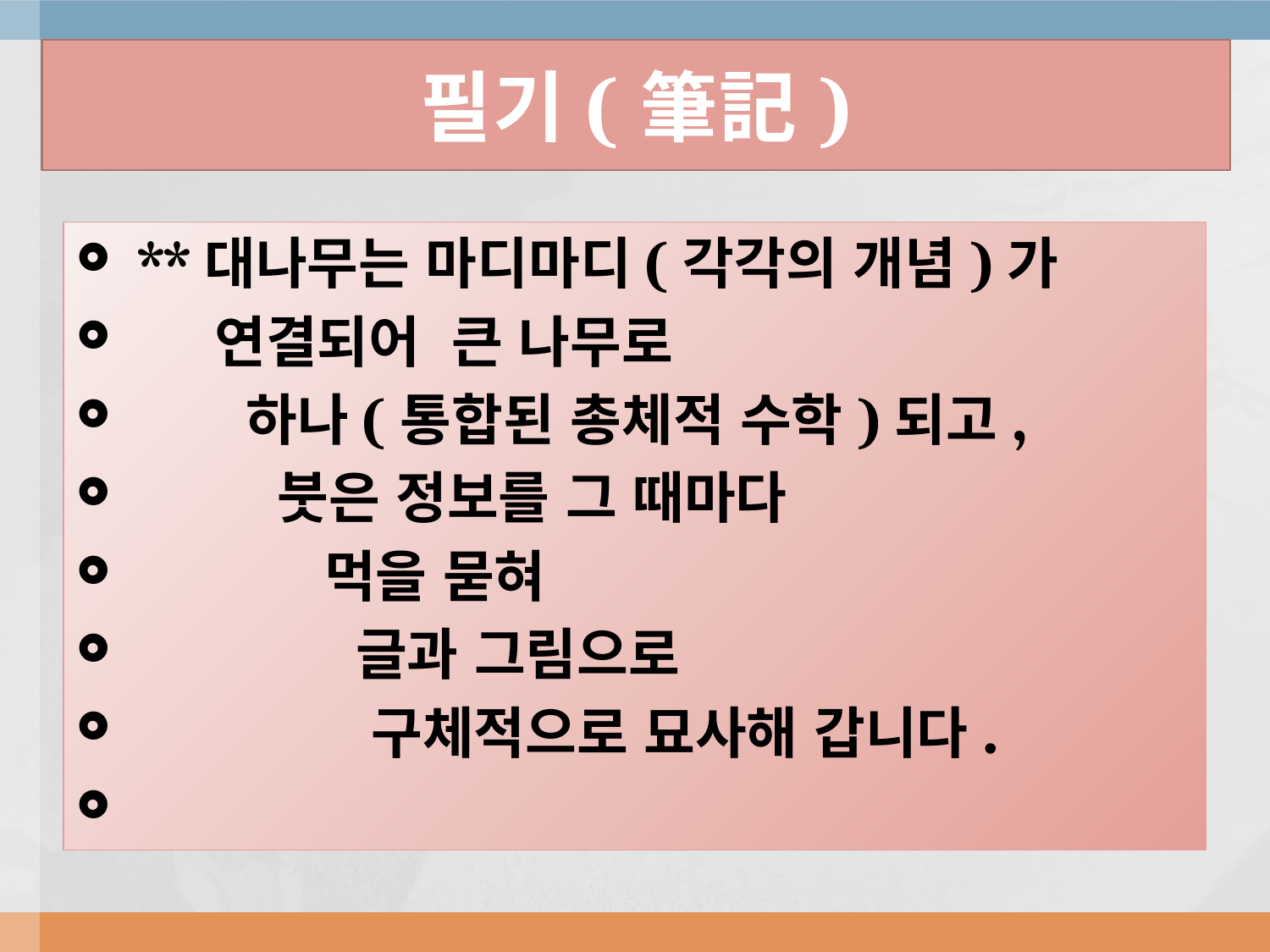

# 필기(筆記)
 **대나무는 마디마디(각각의 개념)가
     연결되어  큰 나무로
       하나(통합된 총체적 수학)되고,
         붓은 정보를 그 때마다
            먹을 묻혀
              글과 그림으로
               구체적으로 묘사해 갑니다.